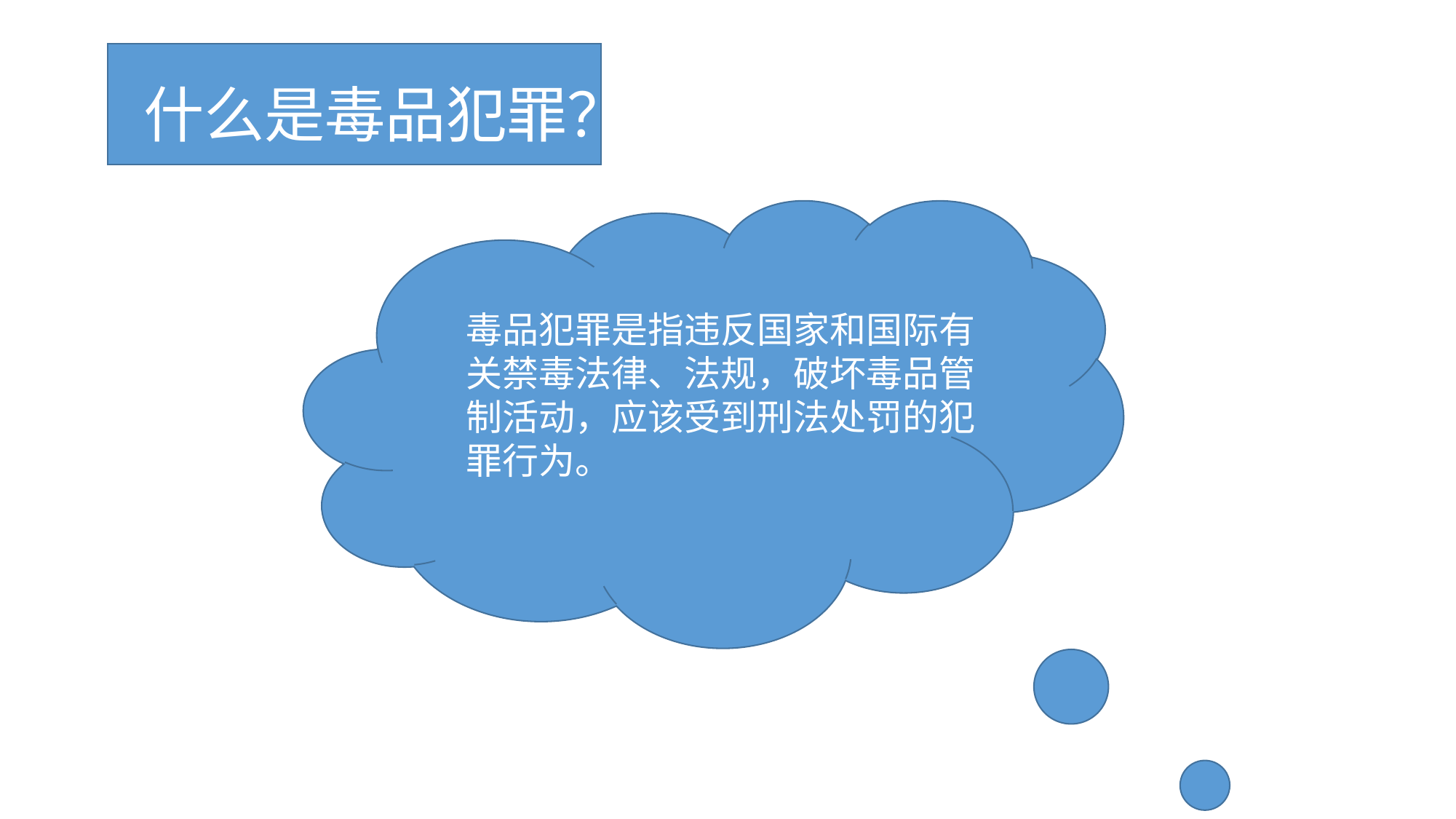

什么是毒品犯罪？

毒品犯罪是指违反国家和国际有关禁毒法律、法规，破坏毒品管制活动，应该受到刑法处罚的犯罪行为。